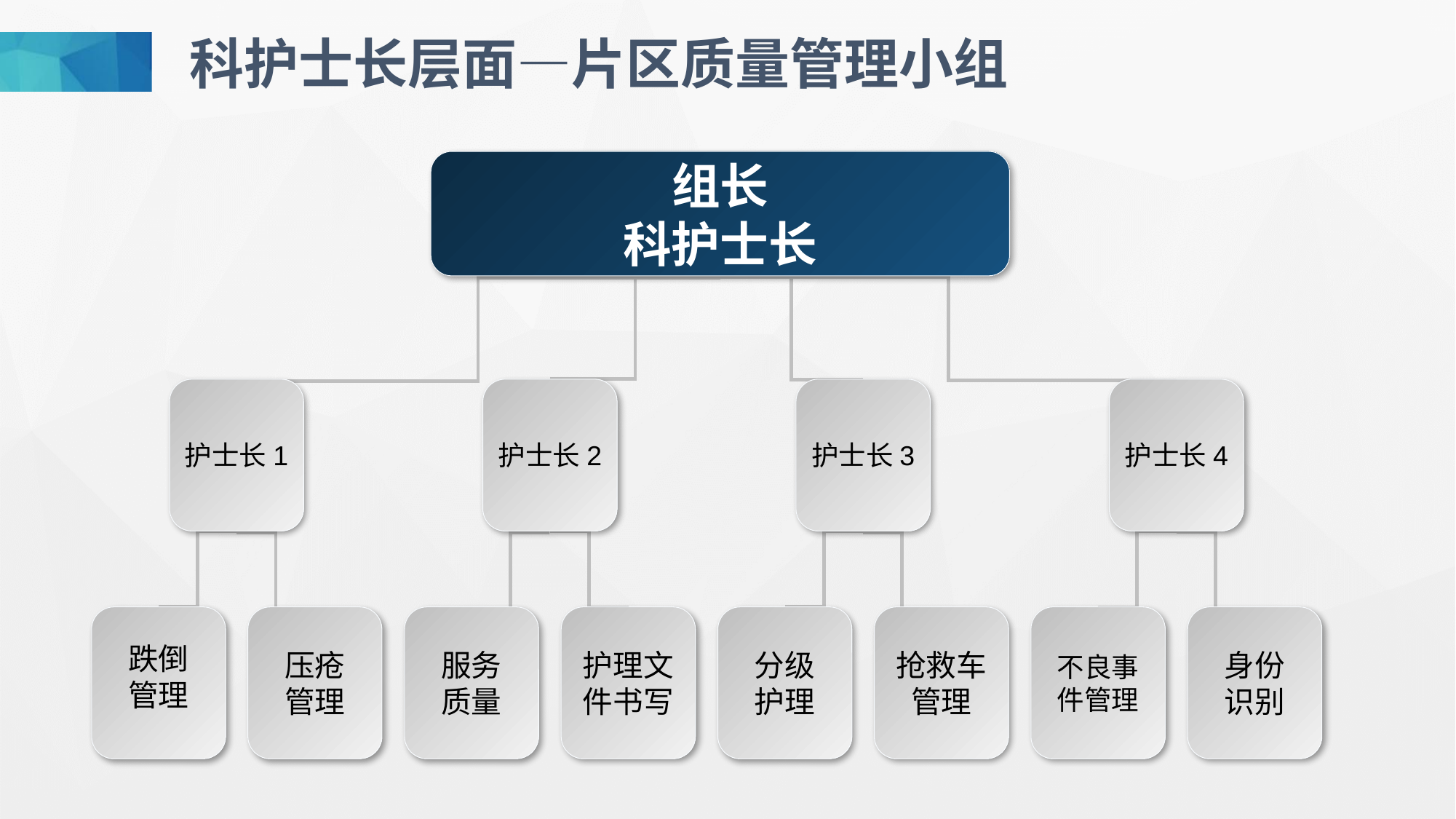

科护士长层面—片区质量管理小组
组长
科护士长
护士长1
护士长2
护士长3
护士长4
跌倒
管理

压疮
管理
服务
质量
护理文
件书写
分级
护理
抢救车
管理
不良事
件管理
身份
识别